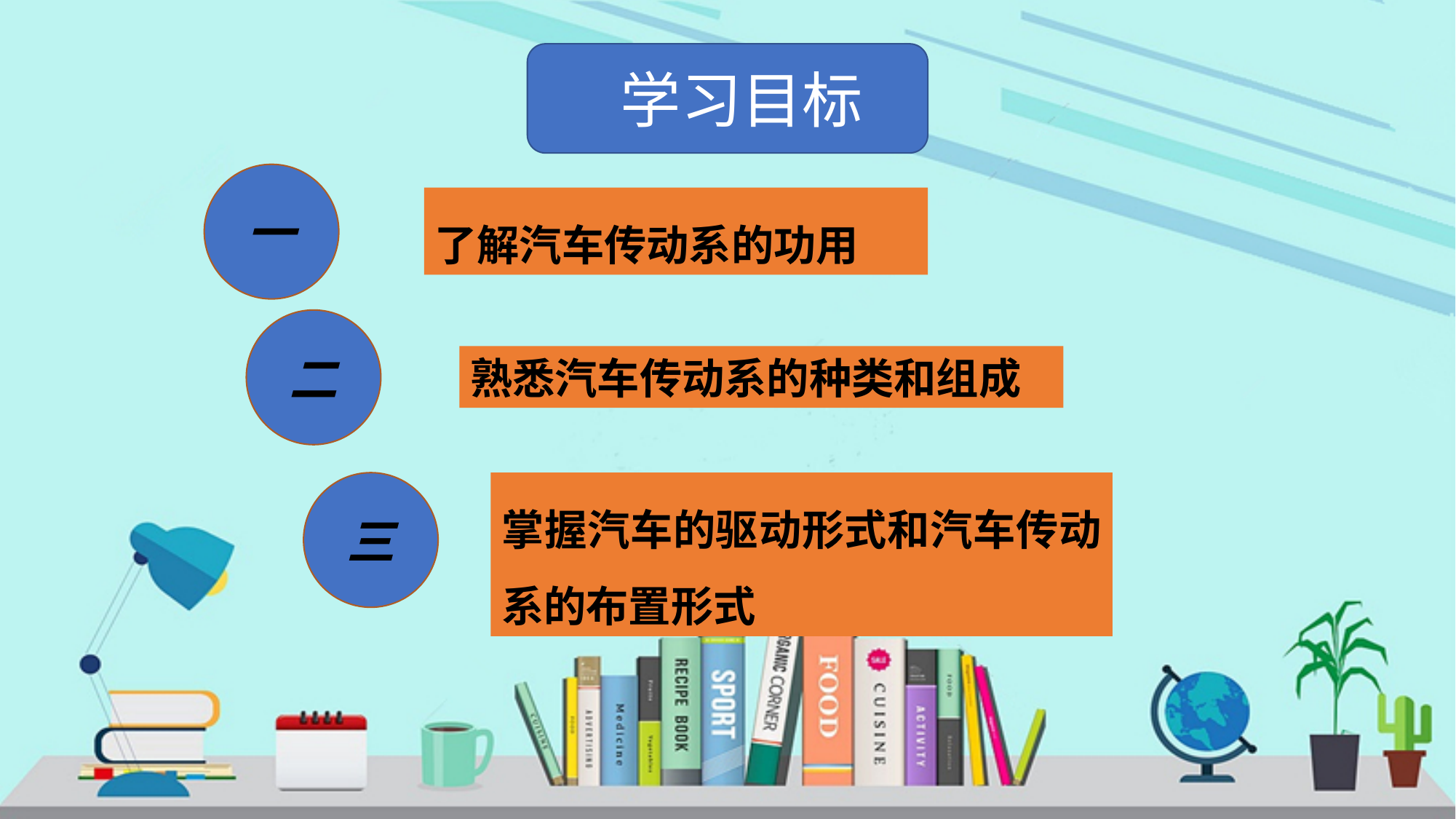

学习目标
一
了解汽车传动系的功用
二
熟悉汽车传动系的种类和组成
三
掌握汽车的驱动形式和汽车传动系的布置形式